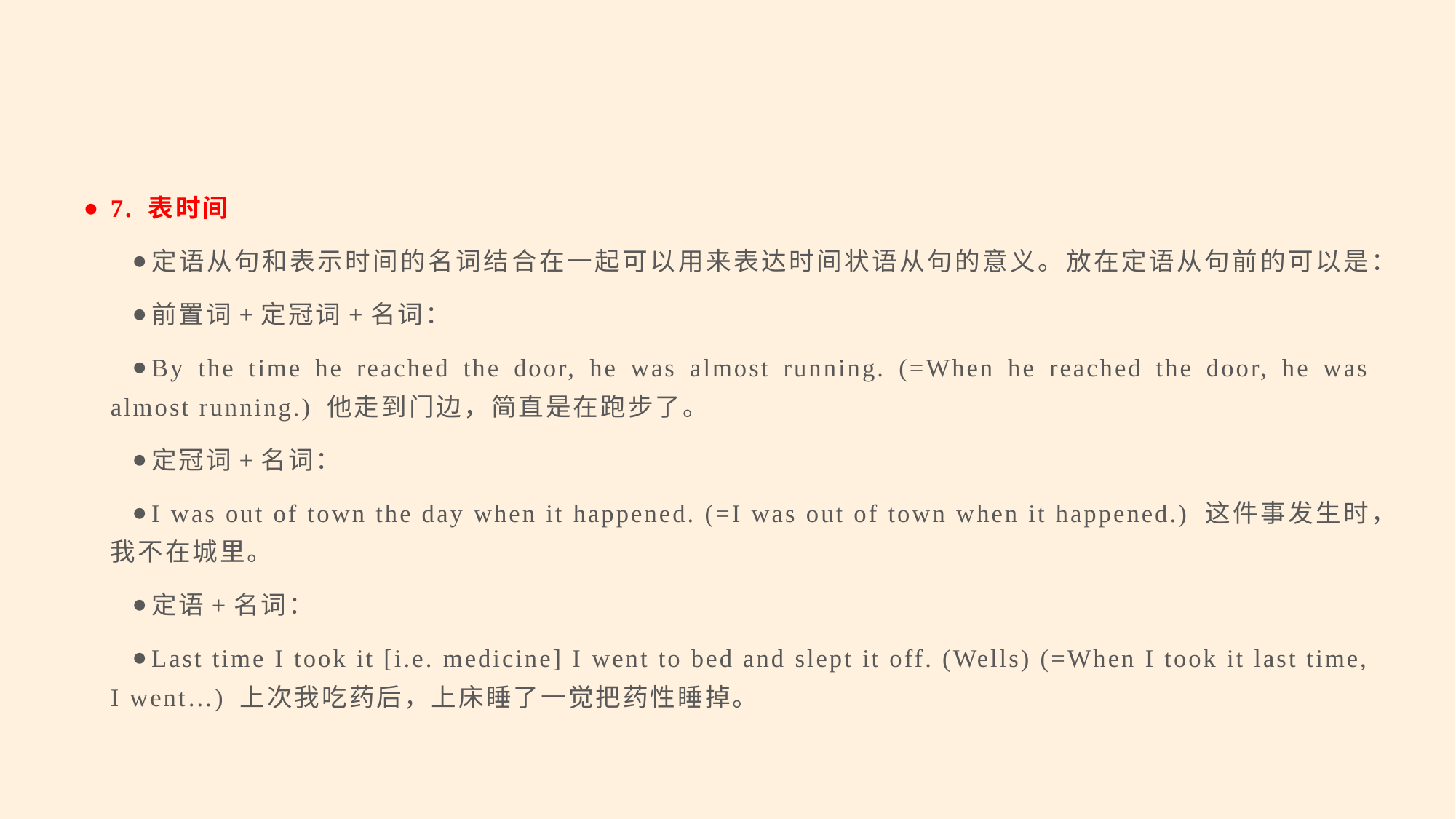

#
7. 表时间
定语从句和表示时间的名词结合在一起可以用来表达时间状语从句的意义。放在定语从句前的可以是：
前置词+定冠词+名词：
By the time he reached the door, he was almost running. (=When he reached the door, he was almost running.) 他走到门边，简直是在跑步了。
定冠词+名词：
I was out of town the day when it happened. (=I was out of town when it happened.) 这件事发生时，我不在城里。
定语+名词：
Last time I took it [i.e. medicine] I went to bed and slept it off. (Wells) (=When I took it last time, I went…) 上次我吃药后，上床睡了一觉把药性睡掉。